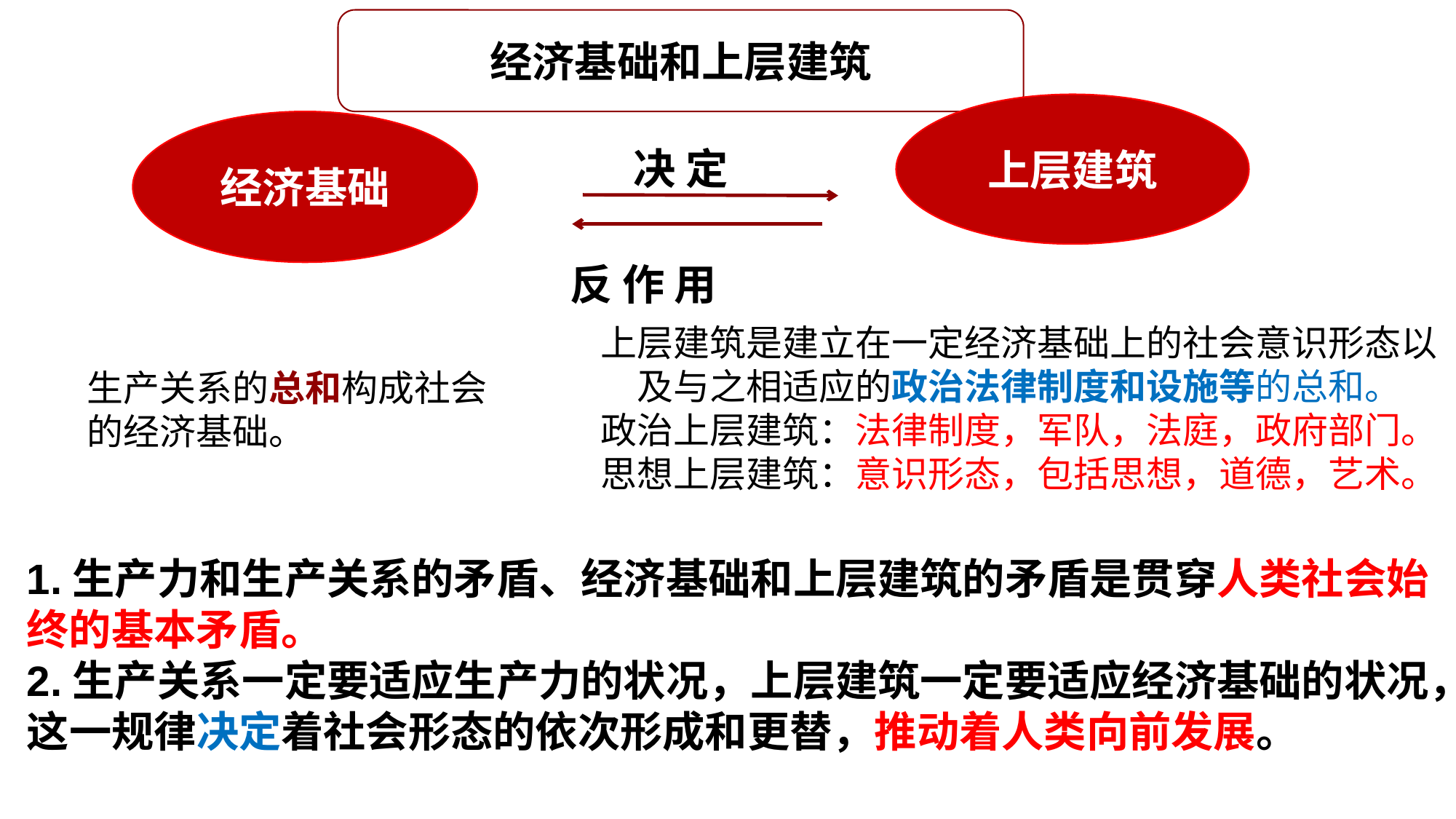

经济基础和上层建筑
上层建筑
经济基础
决 定
反 作 用
上层建筑是建立在一定经济基础上的社会意识形态以及与之相适应的政治法律制度和设施等的总和。
政治上层建筑：法律制度，军队，法庭，政府部门。
思想上层建筑：意识形态，包括思想，道德，艺术。
生产关系的总和构成社会的经济基础。
1.生产力和生产关系的矛盾、经济基础和上层建筑的矛盾是贯穿人类社会始终的基本矛盾。
2.生产关系一定要适应生产力的状况，上层建筑一定要适应经济基础的状况，这一规律决定着社会形态的依次形成和更替，推动着人类向前发展。